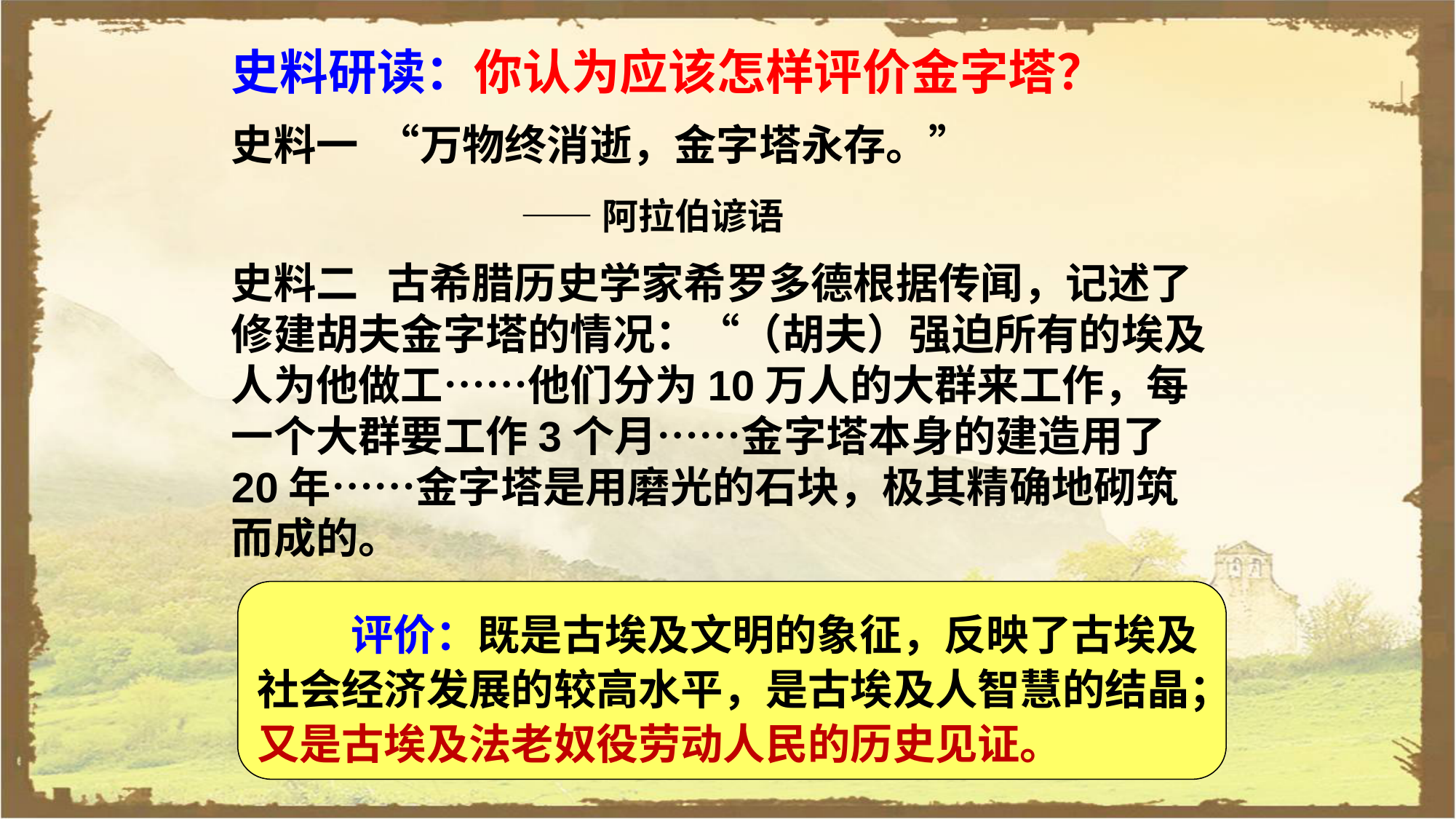

史料研读：你认为应该怎样评价金字塔？
史料一  “万物终消逝，金字塔永存。”
                              ——阿拉伯谚语
史料二   古希腊历史学家希罗多德根据传闻，记述了修建胡夫金字塔的情况：“（胡夫）强迫所有的埃及人为他做工……他们分为10万人的大群来工作，每一个大群要工作3个月……金字塔本身的建造用了20年……金字塔是用磨光的石块，极其精确地砌筑而成的。

   评价：既是古埃及文明的象征，反映了古埃及社会经济发展的较高水平，是古埃及人智慧的结晶；又是古埃及法老奴役劳动人民的历史见证。